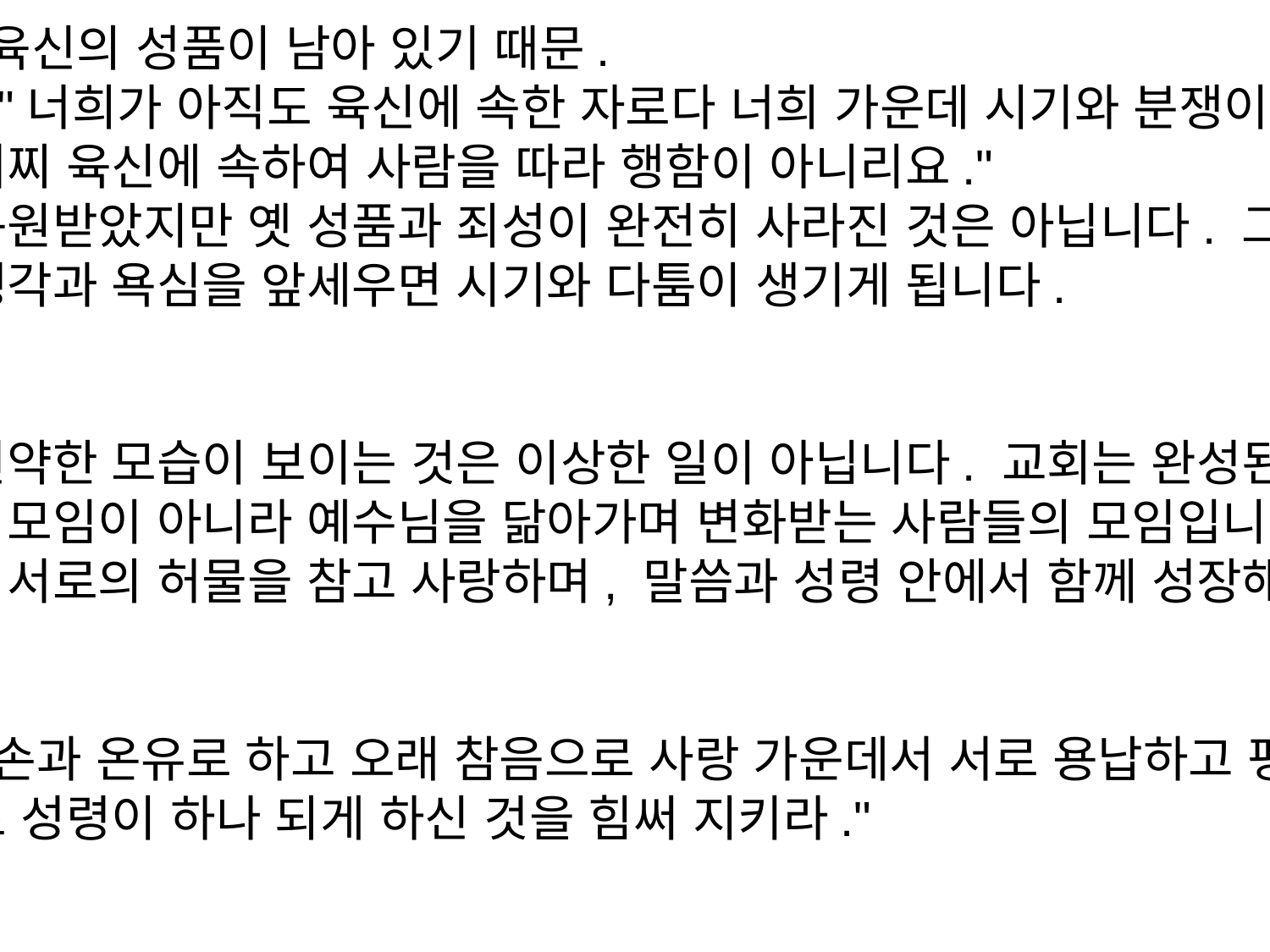

3) 아직 육신의 성품이 남아 있기 때문.
고전 3:3"너희가 아직도 육신에 속한 자로다 너희 가운데 시기와 분쟁이 있으니 어찌 육신에 속하여 사람을 따라 행함이 아니리요."
성도는 구원받았지만 옛 성품과 죄성이 완전히 사라진 것은 아닙니다. 그래서 자신의 생각과 욕심을 앞세우면 시기와 다툼이 생기게 됩니다.

결론
교회에 연약한 모습이 보이는 것은 이상한 일이 아닙니다. 교회는 완성된 사람들의 모임이 아니라 예수님을 닮아가며 변화받는 사람들의 모임입니다. 그러므로 서로의 허물을 참고 사랑하며, 말씀과 성령 안에서 함께 성장해 가야 합니다.
엡 4:2-3
"모든 겸손과 온유로 하고 오래 참음으로 사랑 가운데서 서로 용납하고 평안의 매는 줄로 성령이 하나 되게 하신 것을 힘써 지키라."